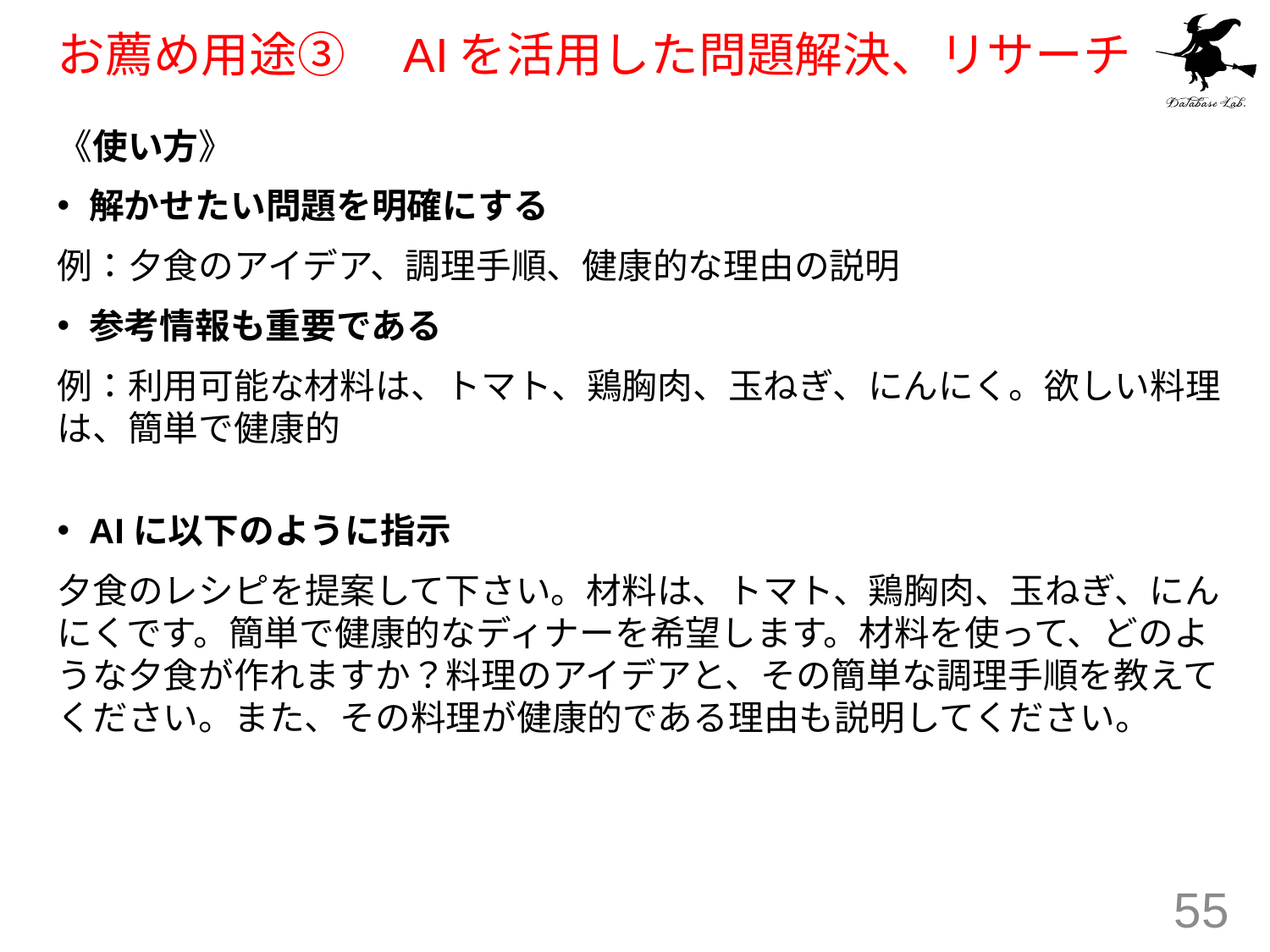

# お薦め用途③　AIを活用した問題解決、リサーチ
《使い方》
解かせたい問題を明確にする
例：夕食のアイデア、調理手順、健康的な理由の説明
参考情報も重要である
例：利用可能な材料は、トマト、鶏胸肉、玉ねぎ、にんにく。欲しい料理は、簡単で健康的
AIに以下のように指示
夕食のレシピを提案して下さい。材料は、トマト、鶏胸肉、玉ねぎ、にんにくです。簡単で健康的なディナーを希望します。材料を使って、どのような夕食が作れますか？料理のアイデアと、その簡単な調理手順を教えてください。また、その料理が健康的である理由も説明してください。
55